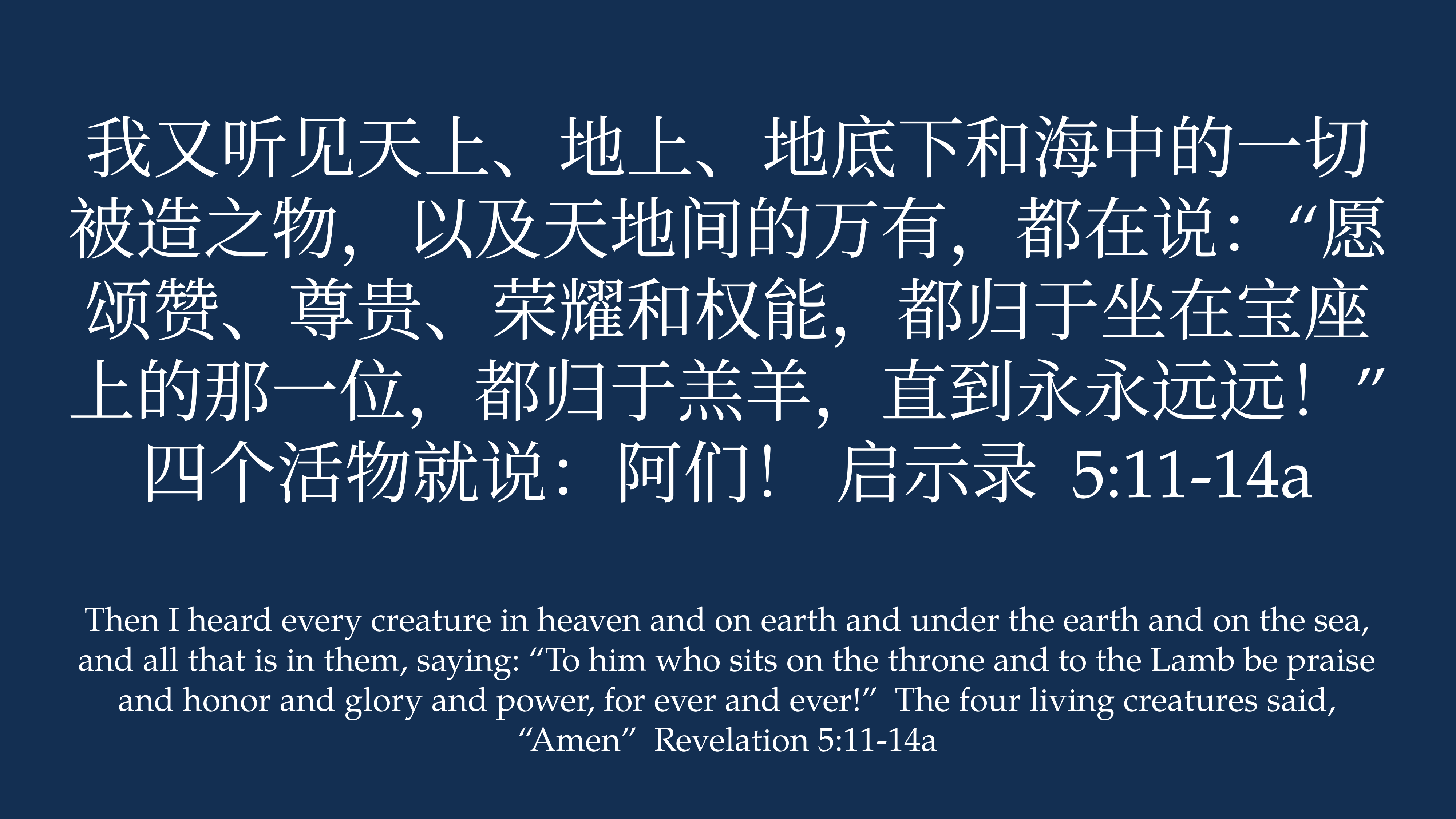

# 我又听见天上、地上、地底下和海中的一切被造之物，以及天地间的万有，都在说：“愿颂赞、尊贵、荣耀和权能，都归于坐在宝座上的那一位，都归于羔羊，直到永永远远！” 四个活物就说：阿们！ 启示录 5:11-14a
Then I heard every creature in heaven and on earth and under the earth and on the sea, and all that is in them, saying: “To him who sits on the throne and to the Lamb be praise and honor and glory and power, for ever and ever!”  The four living creatures said, “Amen”  Revelation 5:11-14a